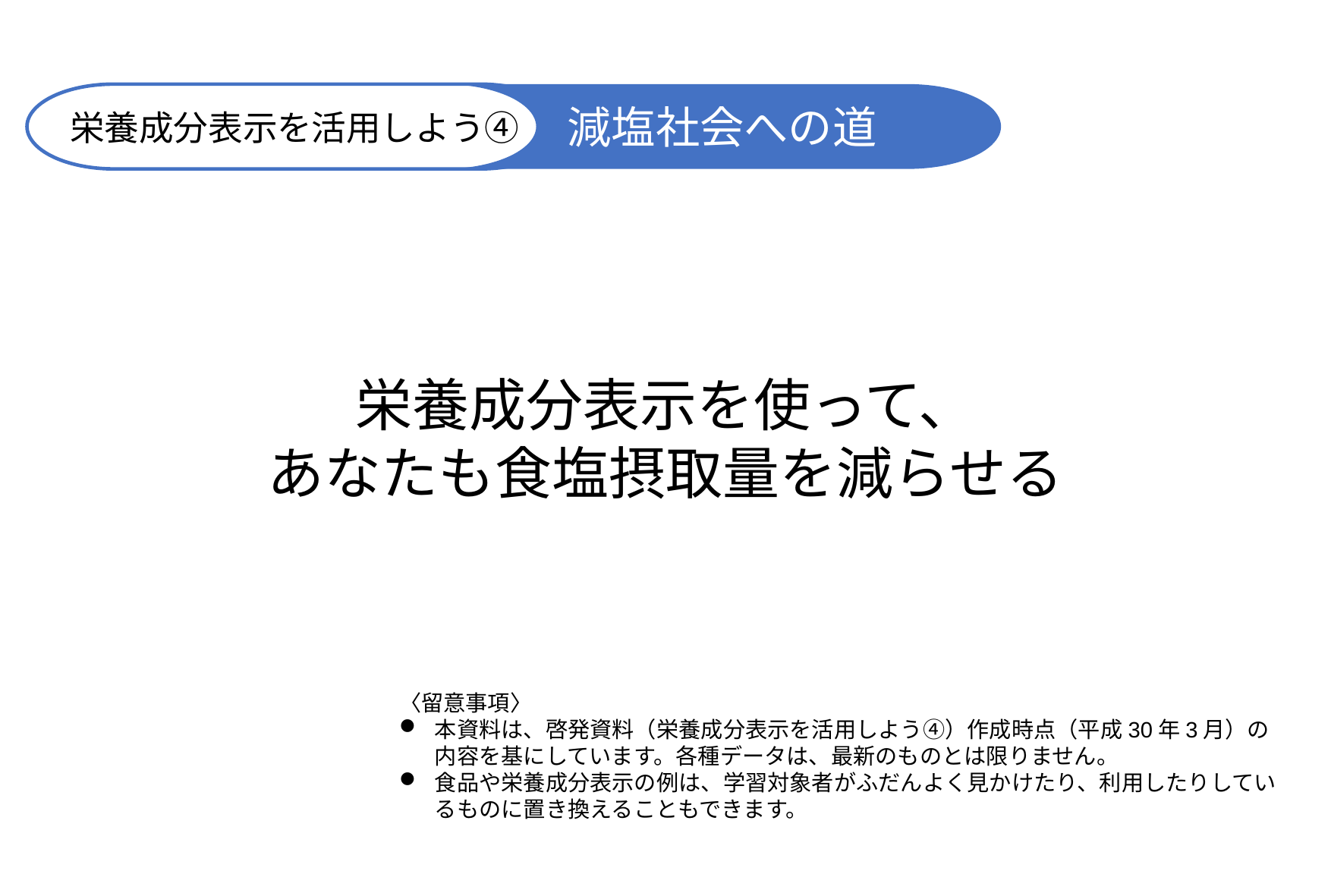

栄養成分表示を活用しよう④
減塩社会への道
栄養成分表示を使って、
あなたも食塩摂取量を減らせる
〈留意事項〉
本資料は、啓発資料（栄養成分表示を活用しよう④）作成時点（平成30年3月）の内容を基にしています。各種データは、最新のものとは限りません。
食品や栄養成分表示の例は、学習対象者がふだんよく見かけたり、利用したりしているものに置き換えることもできます。